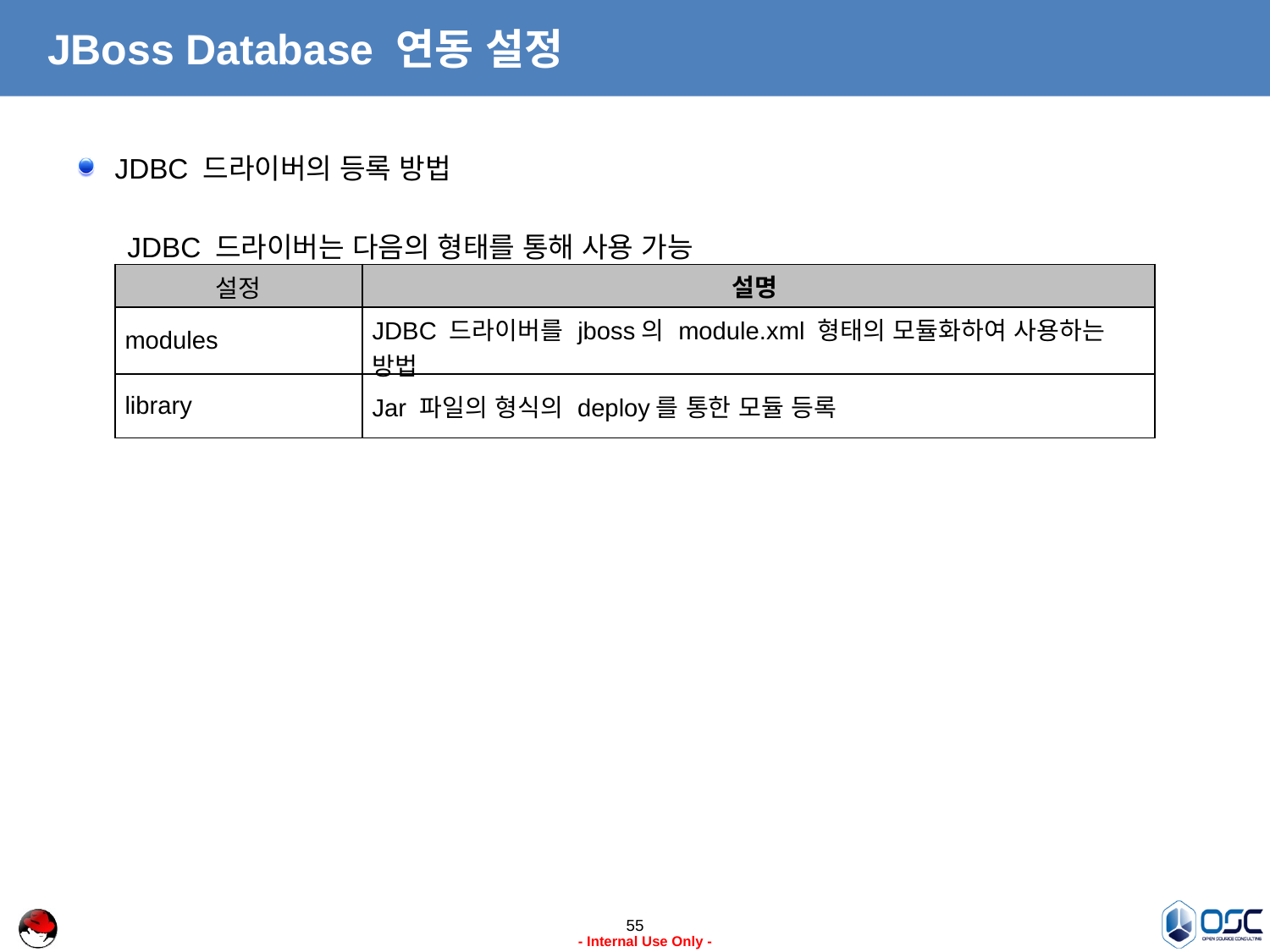

# JBoss Database 연동 설정
JDBC 드라이버의 등록 방법
JDBC 드라이버는 다음의 형태를 통해 사용 가능
| 설정 | 설명 |
| --- | --- |
| modules | JDBC 드라이버를 jboss의 module.xml 형태의 모듈화하여 사용하는 방법 |
| library | Jar 파일의 형식의 deploy를 통한 모듈 등록 |